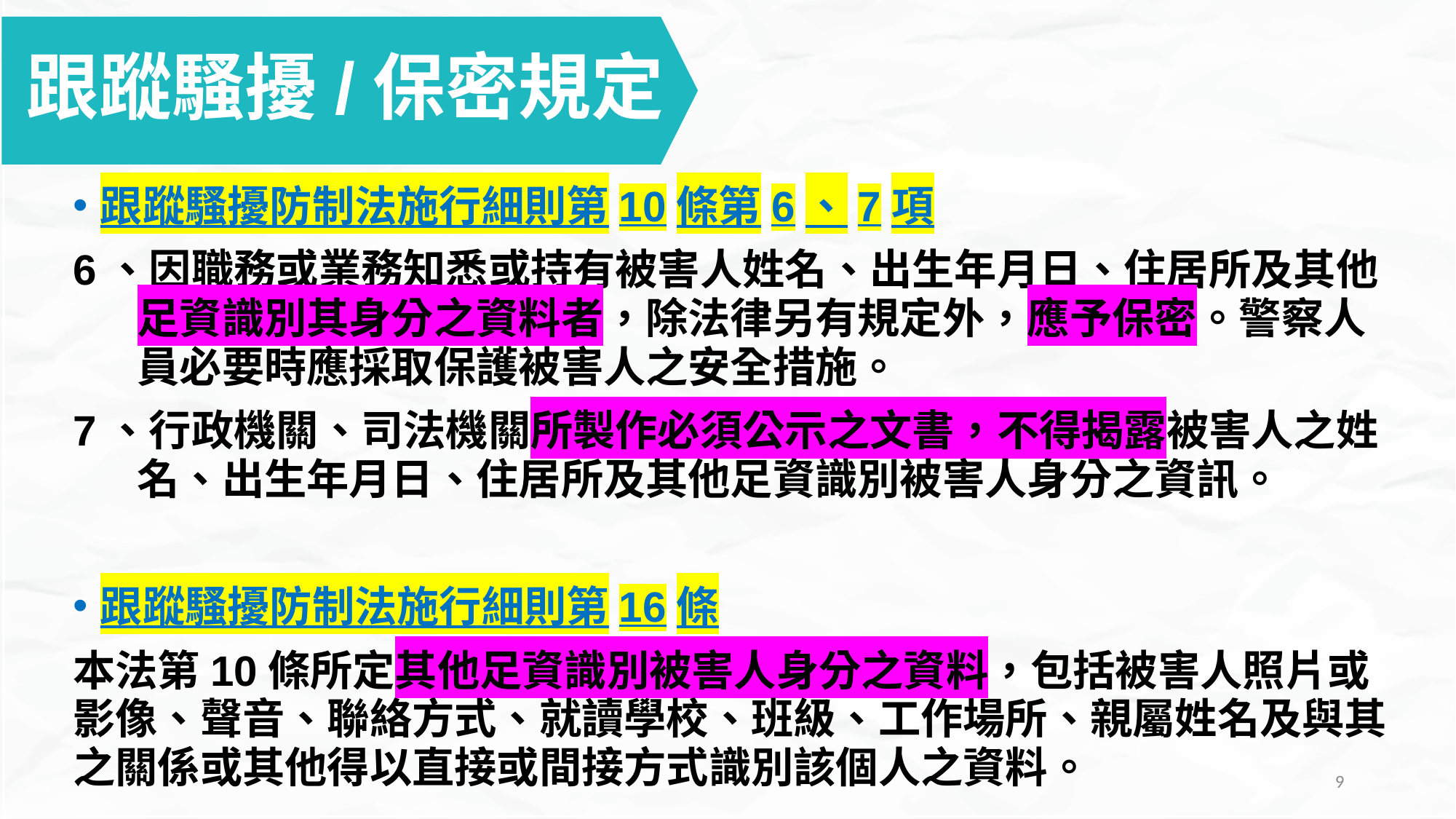

# 跟蹤騷擾/保密規定
跟蹤騷擾防制法施行細則第10條第6、7項
6、因職務或業務知悉或持有被害人姓名、出生年月日、住居所及其他足資識別其身分之資料者，除法律另有規定外，應予保密。警察人員必要時應採取保護被害人之安全措施。
7、行政機關、司法機關所製作必須公示之文書，不得揭露被害人之姓名、出生年月日、住居所及其他足資識別被害人身分之資訊。

跟蹤騷擾防制法施行細則第16條
本法第10條所定其他足資識別被害人身分之資料，包括被害人照片或影像、聲音、聯絡方式、就讀學校、班級、工作場所、親屬姓名及與其之關係或其他得以直接或間接方式識別該個人之資料。
9